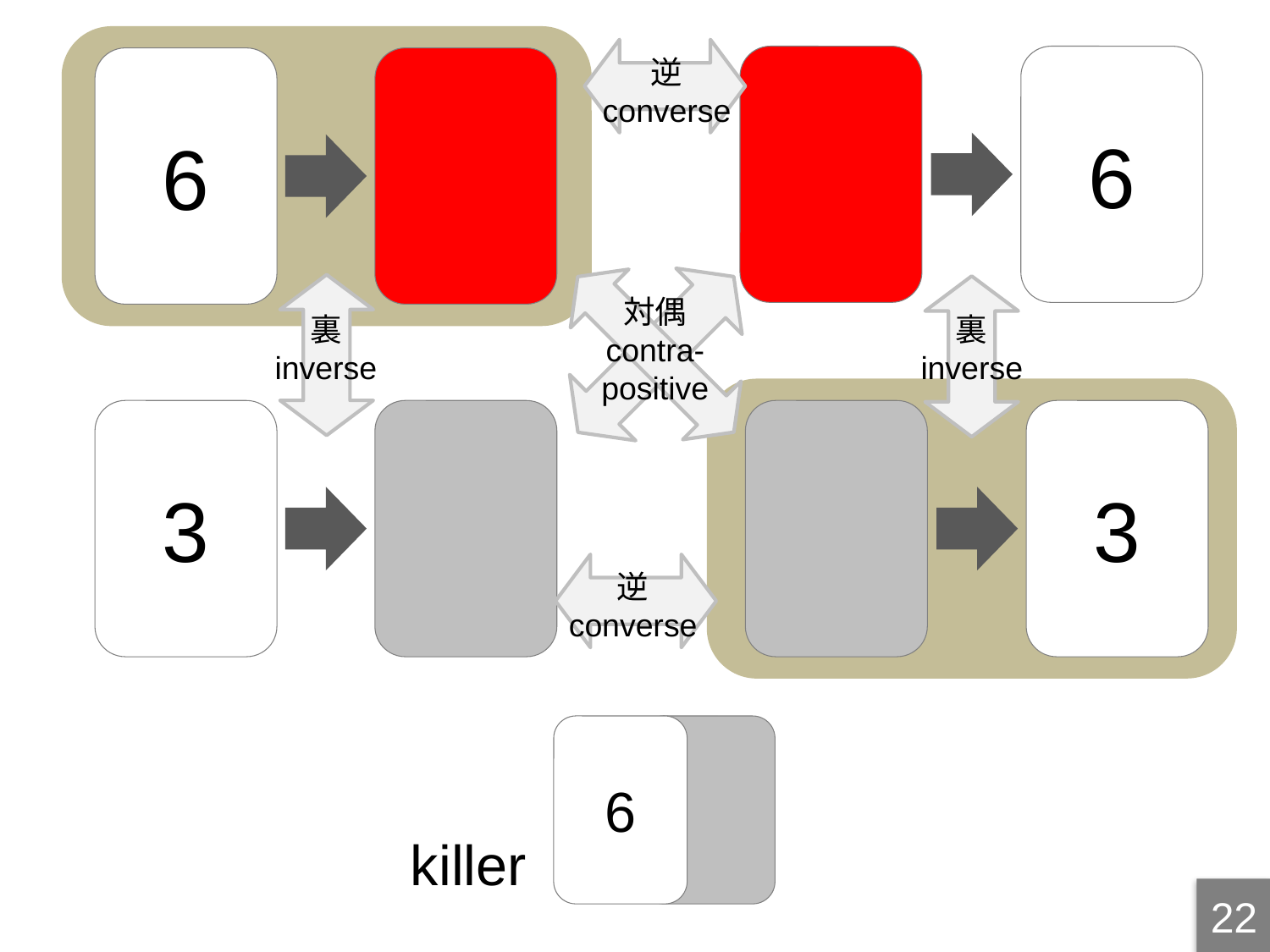

逆
converse

6

6

対偶
contra-
positive

裏
inverse
裏
inverse

3

3

逆
converse
6

killer